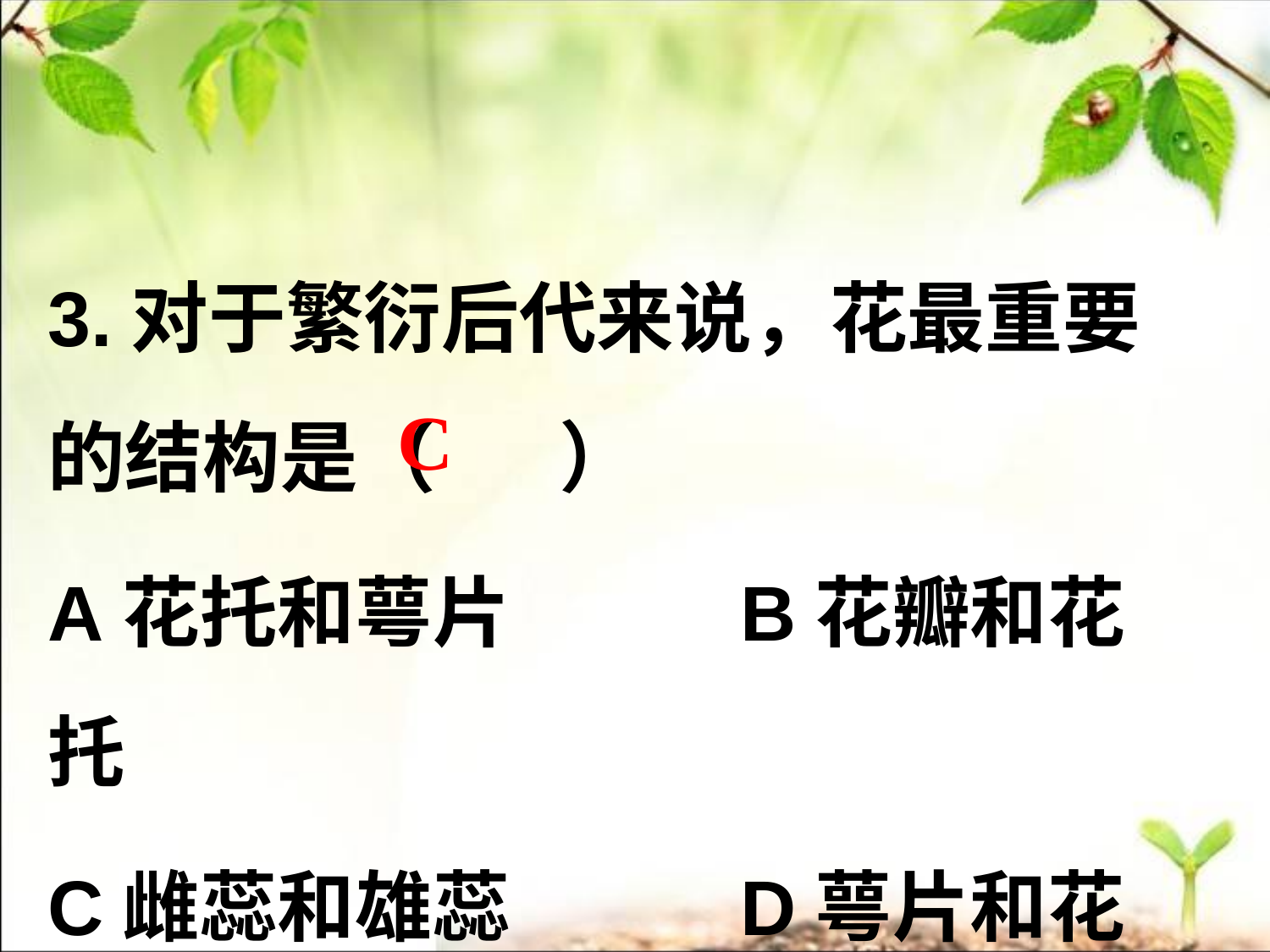

3.对于繁衍后代来说，花最重要的结构是（       ）
A花托和萼片            B花瓣和花托
C雌蕊和雄蕊            D萼片和花瓣

C